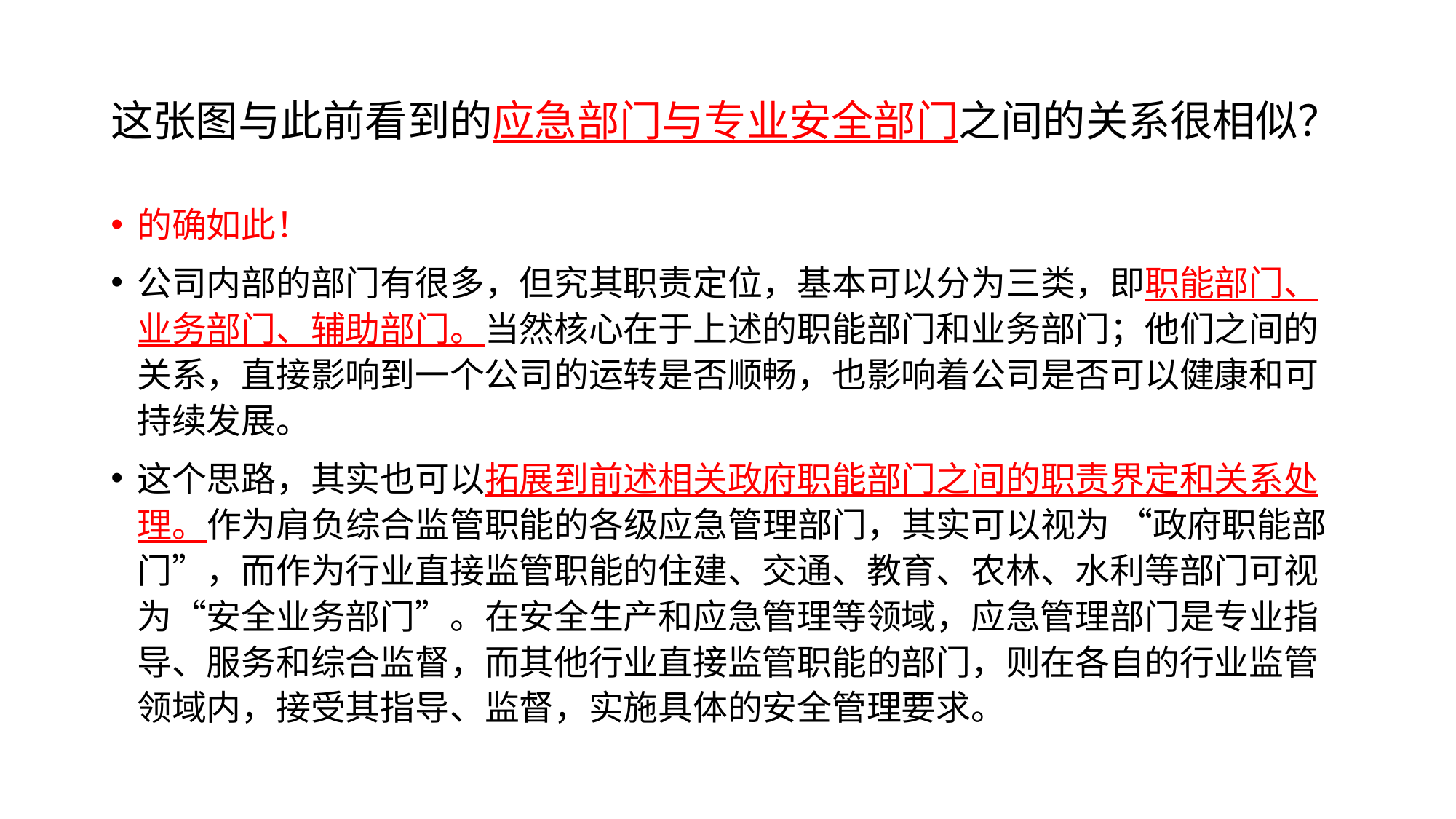

# 这张图与此前看到的应急部门与专业安全部门之间的关系很相似？
的确如此！
公司内部的部门有很多，但究其职责定位，基本可以分为三类，即职能部门、业务部门、辅助部门。当然核心在于上述的职能部门和业务部门；他们之间的关系，直接影响到一个公司的运转是否顺畅，也影响着公司是否可以健康和可持续发展。
这个思路，其实也可以拓展到前述相关政府职能部门之间的职责界定和关系处理。作为肩负综合监管职能的各级应急管理部门，其实可以视为 “政府职能部门”，而作为行业直接监管职能的住建、交通、教育、农林、水利等部门可视为“安全业务部门”。在安全生产和应急管理等领域，应急管理部门是专业指导、服务和综合监督，而其他行业直接监管职能的部门，则在各自的行业监管领域内，接受其指导、监督，实施具体的安全管理要求。
102